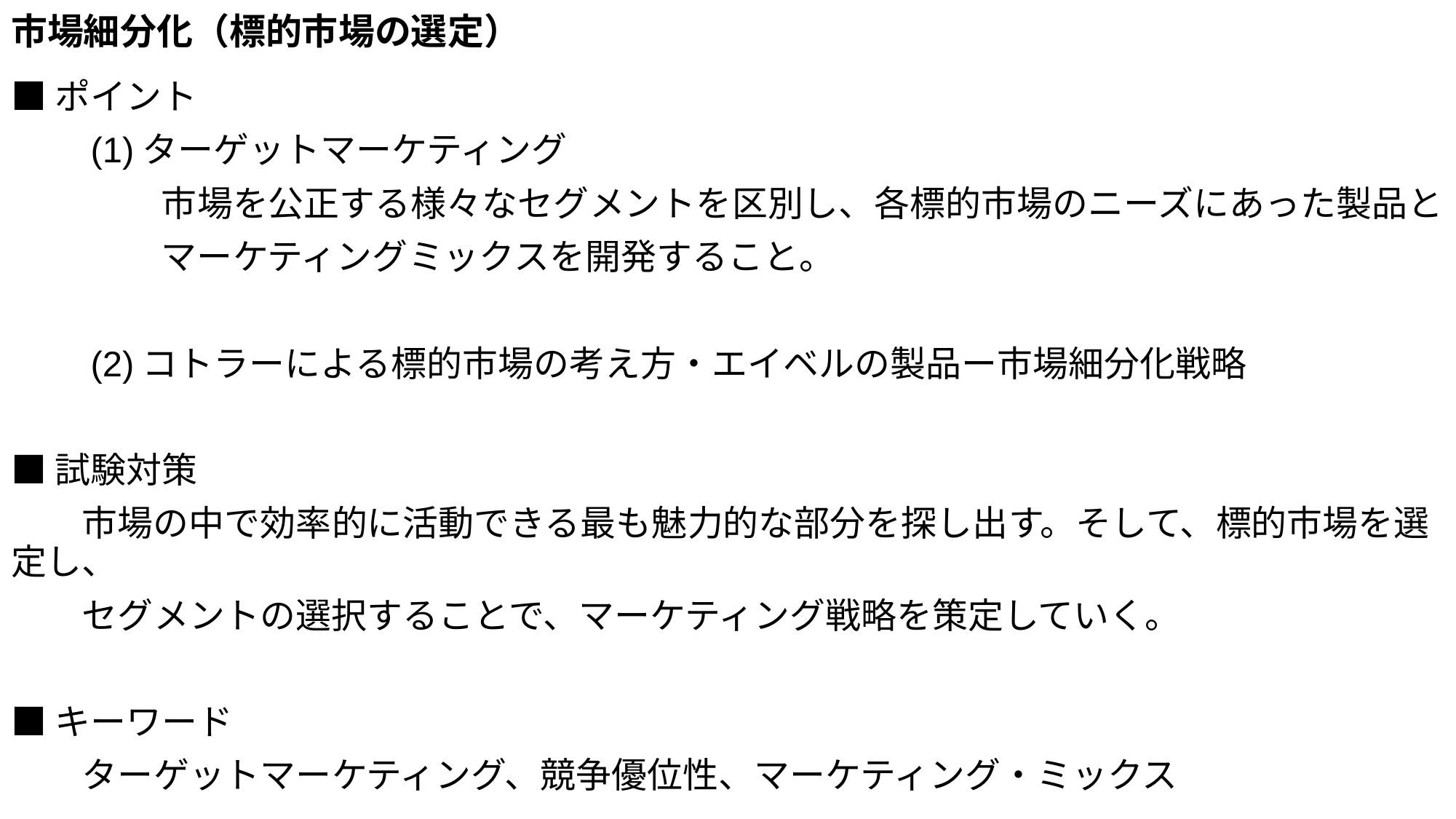

# 市場細分化（標的市場の選定）
■ポイント
　　(1)ターゲットマーケティング
　　　　 市場を公正する様々なセグメントを区別し、各標的市場のニーズにあった製品と
　　　　 マーケティングミックスを開発すること。

　　(2)コトラーによる標的市場の考え方・エイベルの製品ー市場細分化戦略

■試験対策
　　市場の中で効率的に活動できる最も魅力的な部分を探し出す。そして、標的市場を選定し、
　　セグメントの選択することで、マーケティング戦略を策定していく。

■キーワード
　　ターゲットマーケティング、競争優位性、マーケティング・ミックス